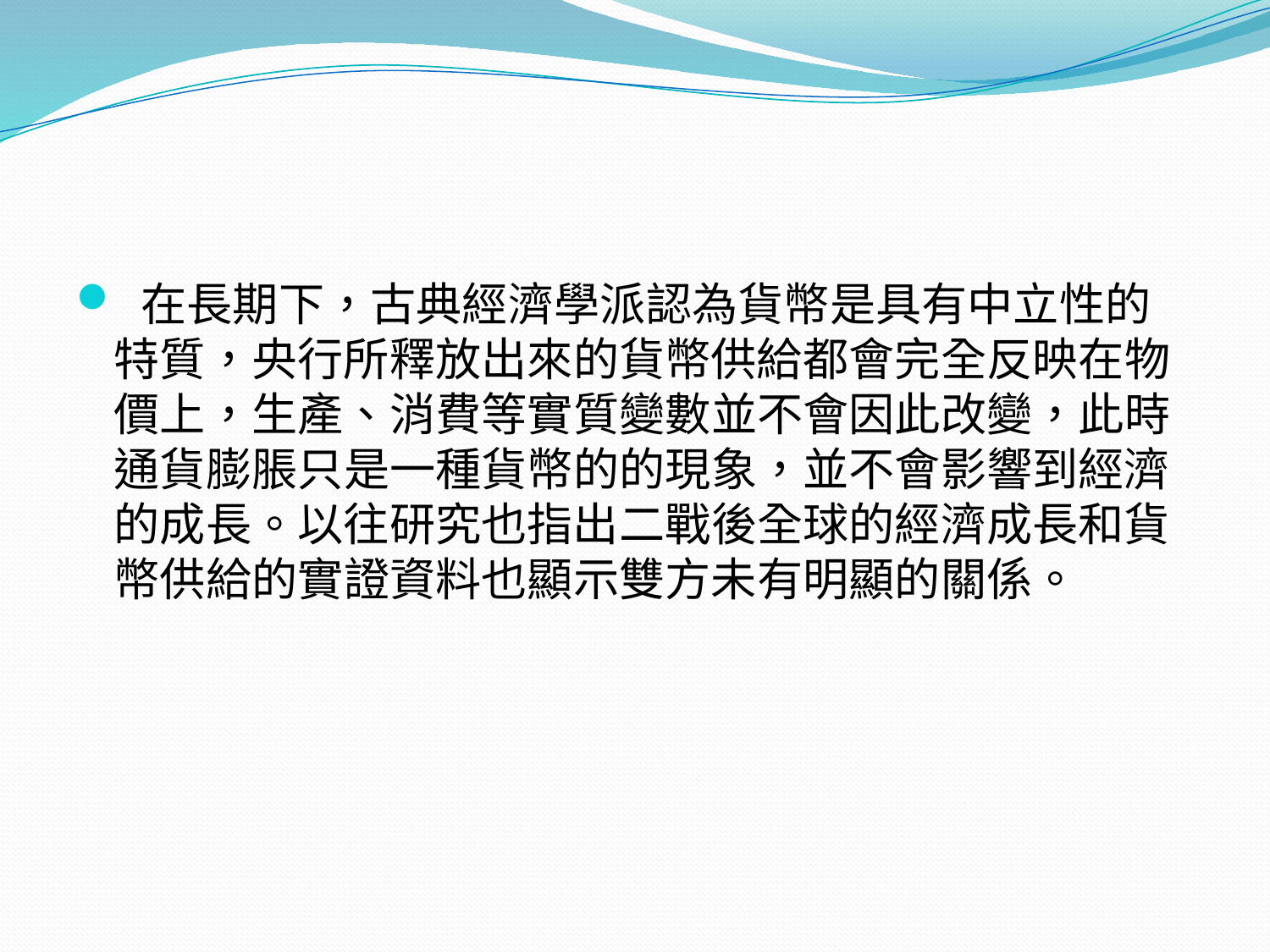

#
 在長期下，古典經濟學派認為貨幣是具有中立性的特質，央行所釋放出來的貨幣供給都會完全反映在物價上，生產、消費等實質變數並不會因此改變，此時通貨膨脹只是一種貨幣的的現象，並不會影響到經濟的成長。以往研究也指出二戰後全球的經濟成長和貨幣供給的實證資料也顯示雙方未有明顯的關係。